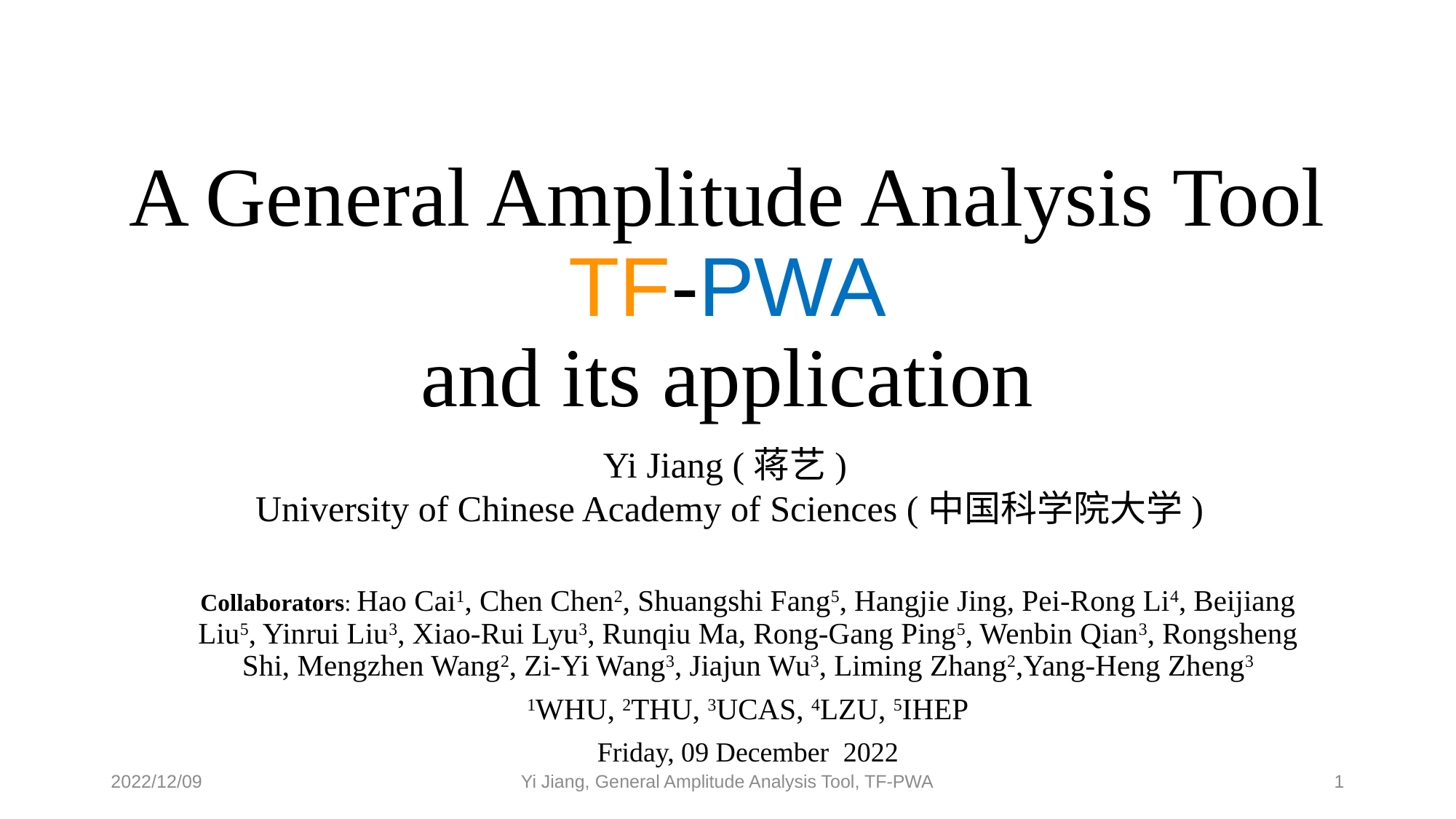

# A General Amplitude Analysis Tool TF-PWA and its application
Yi Jiang (蒋艺)
University of Chinese Academy of Sciences (中国科学院大学)
Collaborators: Hao Cai1, Chen Chen2, Shuangshi Fang5, Hangjie Jing, Pei-Rong Li4, Beijiang Liu5, Yinrui Liu3, Xiao-Rui Lyu3, Runqiu Ma, Rong-Gang Ping5, Wenbin Qian3, Rongsheng Shi, Mengzhen Wang2, Zi-Yi Wang3, Jiajun Wu3, Liming Zhang2,Yang-Heng Zheng3
1WHU, 2THU, 3UCAS, 4LZU, 5IHEP
Friday, 09 December  2022
2022/12/09
Yi Jiang, General Amplitude Analysis Tool, TF-PWA
1